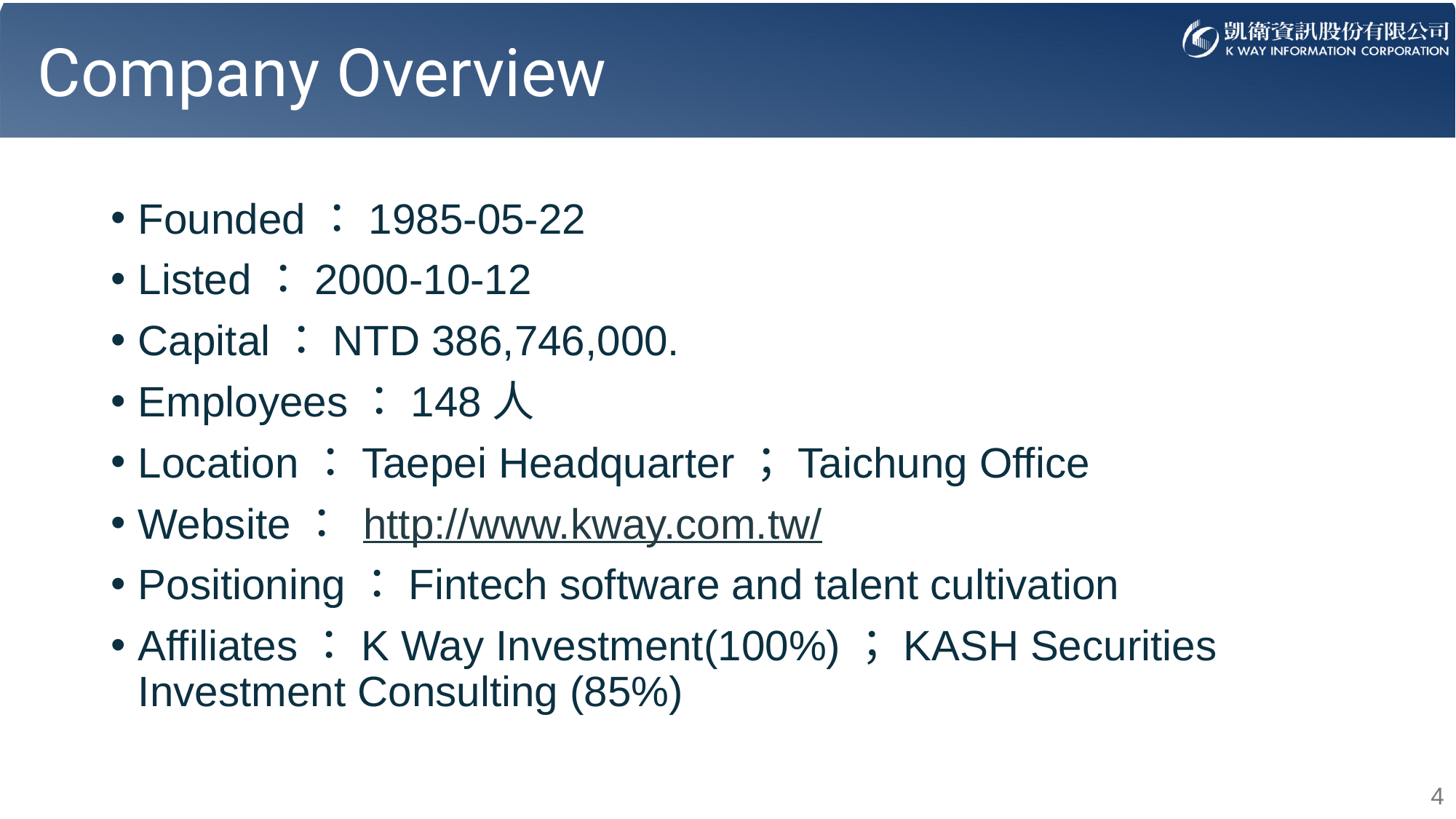

# Company Overview
Founded：1985-05-22
Listed：2000-10-12
Capital：NTD 386,746,000.
Employees：148人
Location：Taepei Headquarter；Taichung Office
Website： http://www.kway.com.tw/
Positioning：Fintech software and talent cultivation
Affiliates：K Way Investment(100%)；KASH Securities Investment Consulting (85%)

4